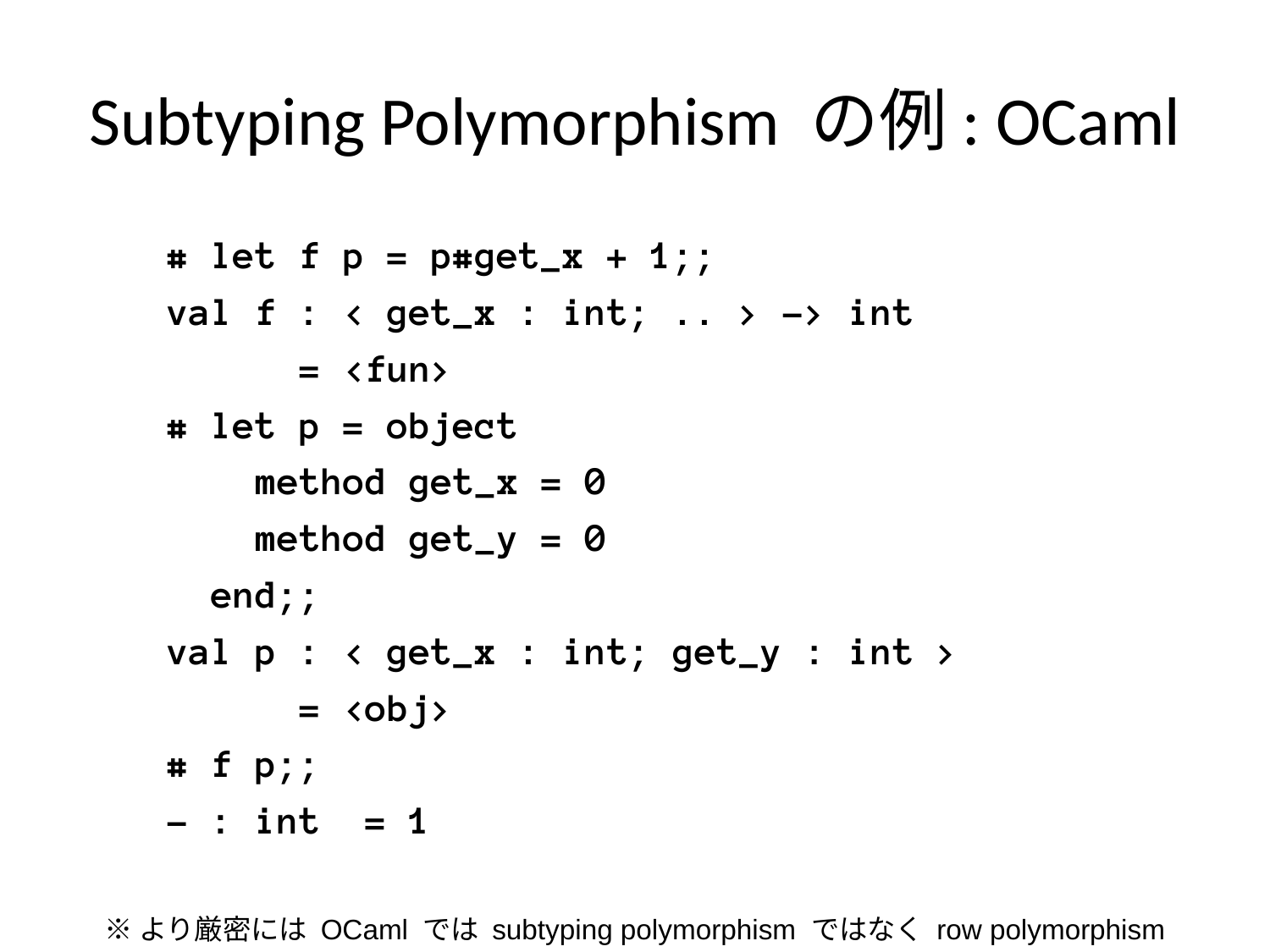

# Subtyping Polymorphism の例: OCaml
# let f p = p#get_x + 1;;
val f : < get_x : int; .. > -> int
      = <fun>
# let p = object
    method get_x = 0
    method get_y = 0
  end;;
val p : < get_x : int; get_y : int >
      = <obj>
# f p;;
- : int  = 1
※より厳密には OCaml では subtyping polymorphism ではなく row polymorphism